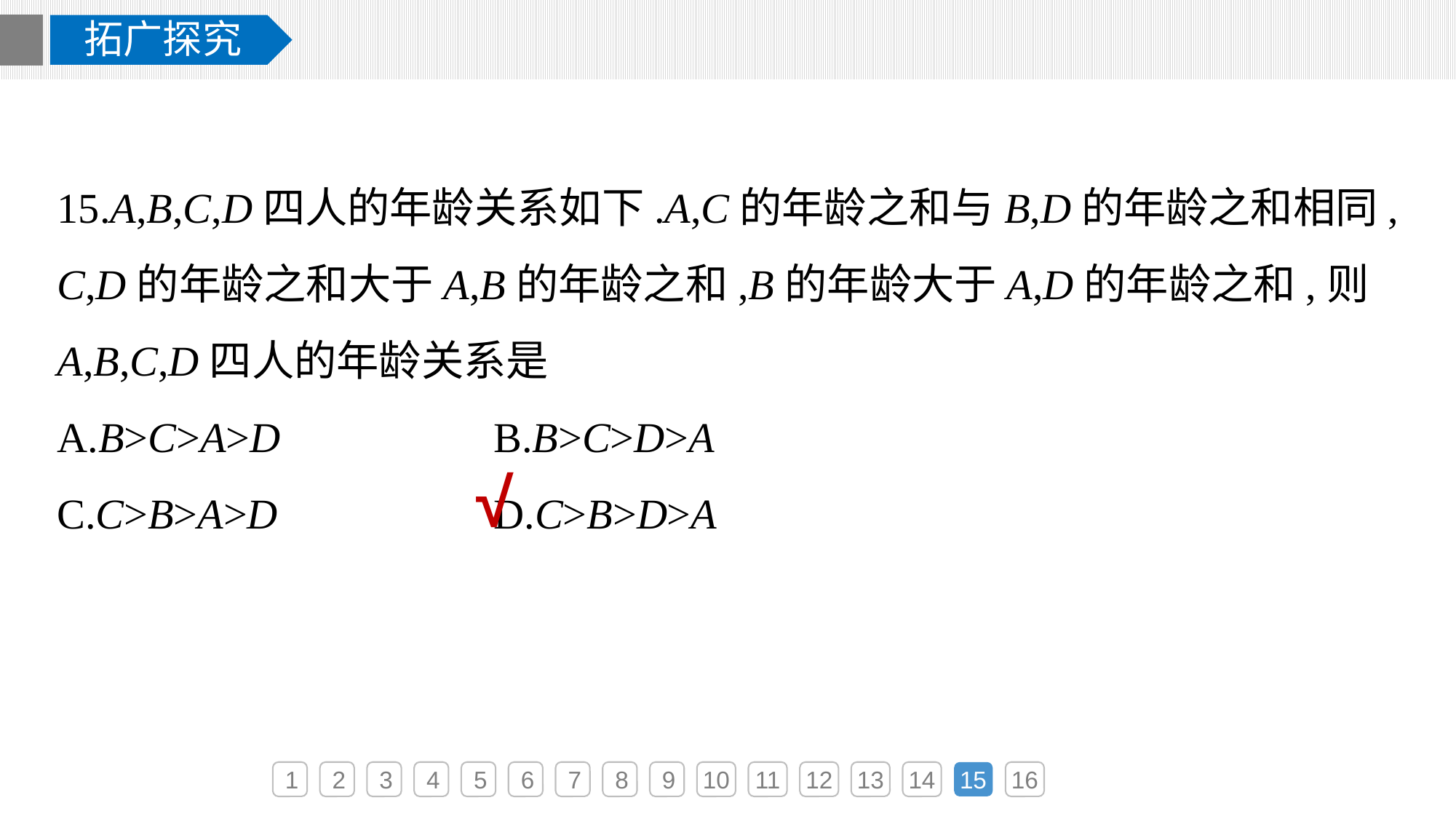

拓广探究

15.A,B,C,D四人的年龄关系如下.A,C的年龄之和与B,D的年龄之和相同,C,D的年龄之和大于A,B的年龄之和,B的年龄大于A,D的年龄之和,则A,B,C,D四人的年龄关系是
A.B>C>A>D			B.B>C>D>A
C.C>B>A>D			D.C>B>D>A
√
1
2
3
4
5
6
7
8
9
10
11
12
13
14
15
16